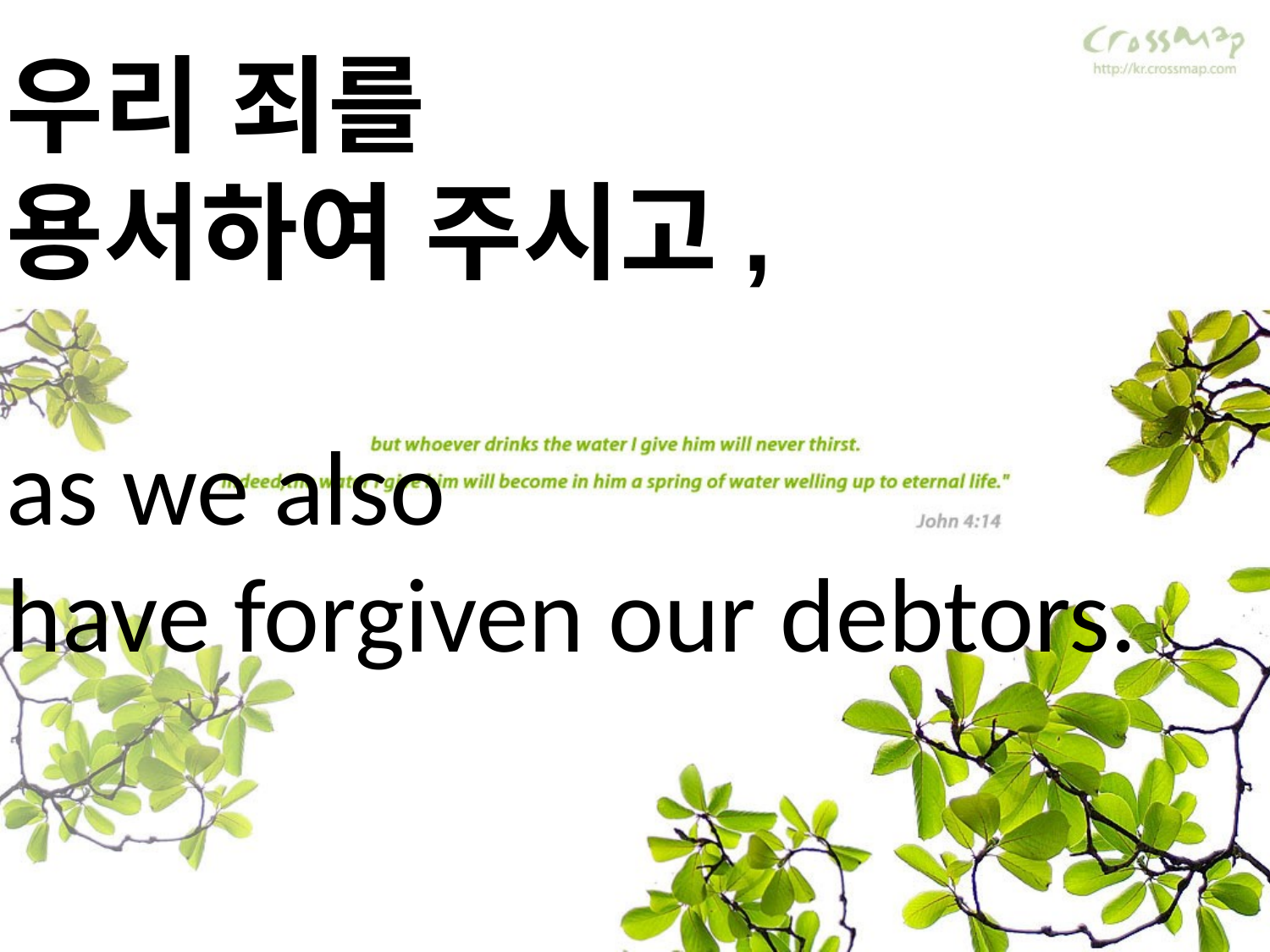

우리 죄를
용서하여 주시고,

as we also
have forgiven our debtors.